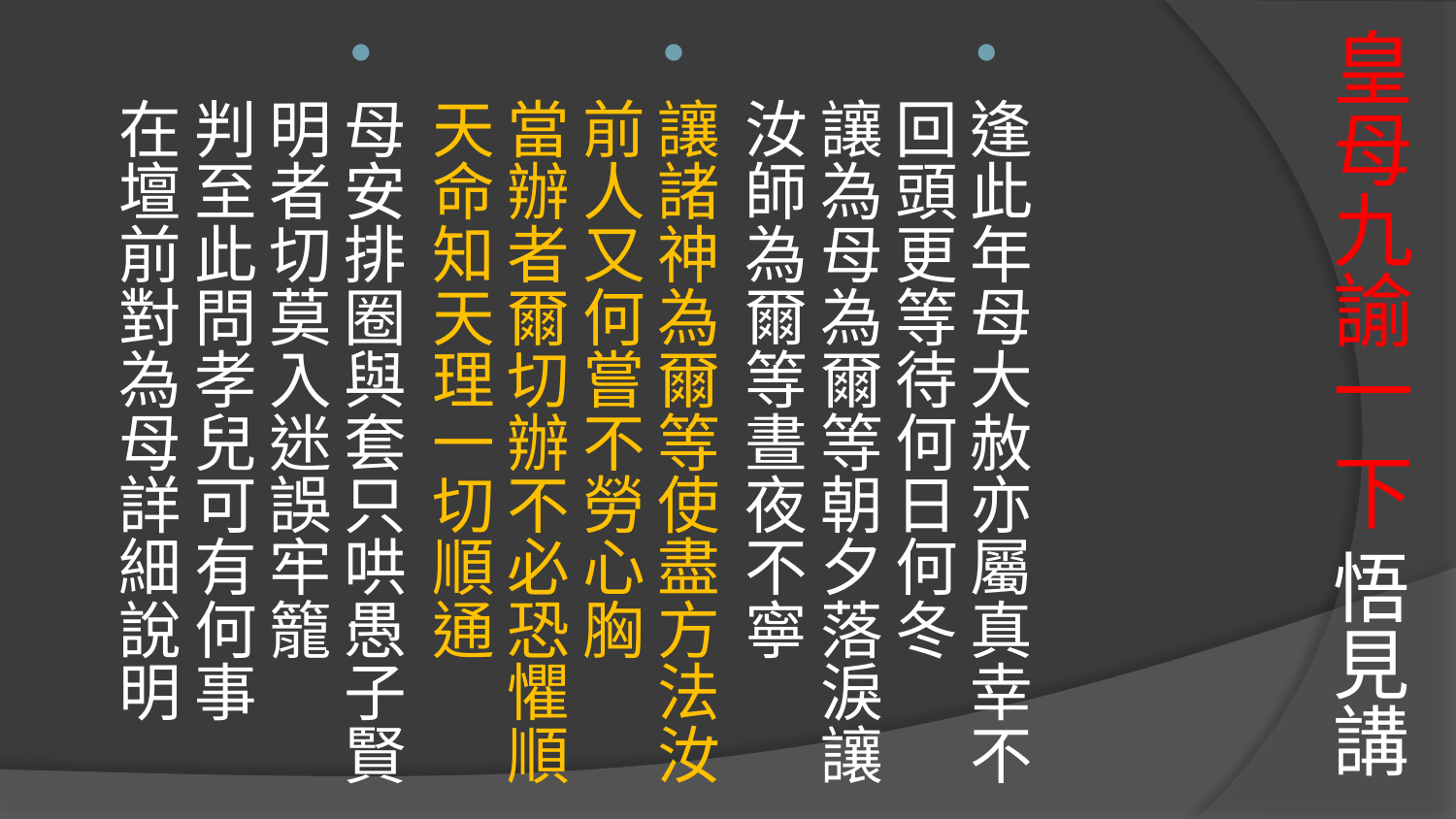

# 皇母九諭一 下 悟見講
逢此年母大赦亦屬真幸不回頭更等待何日何冬
讓為母為爾等朝夕落淚讓汝師為爾等晝夜不寧
讓諸神為爾等使盡方法汝前人又何嘗不勞心胸
當辦者爾切辦不必恐懼順天命知天理一切順通
母安排圈與套只哄愚子賢明者切莫入迷誤牢籠
判至此問孝兒可有何事 在壇前對為母詳細說明